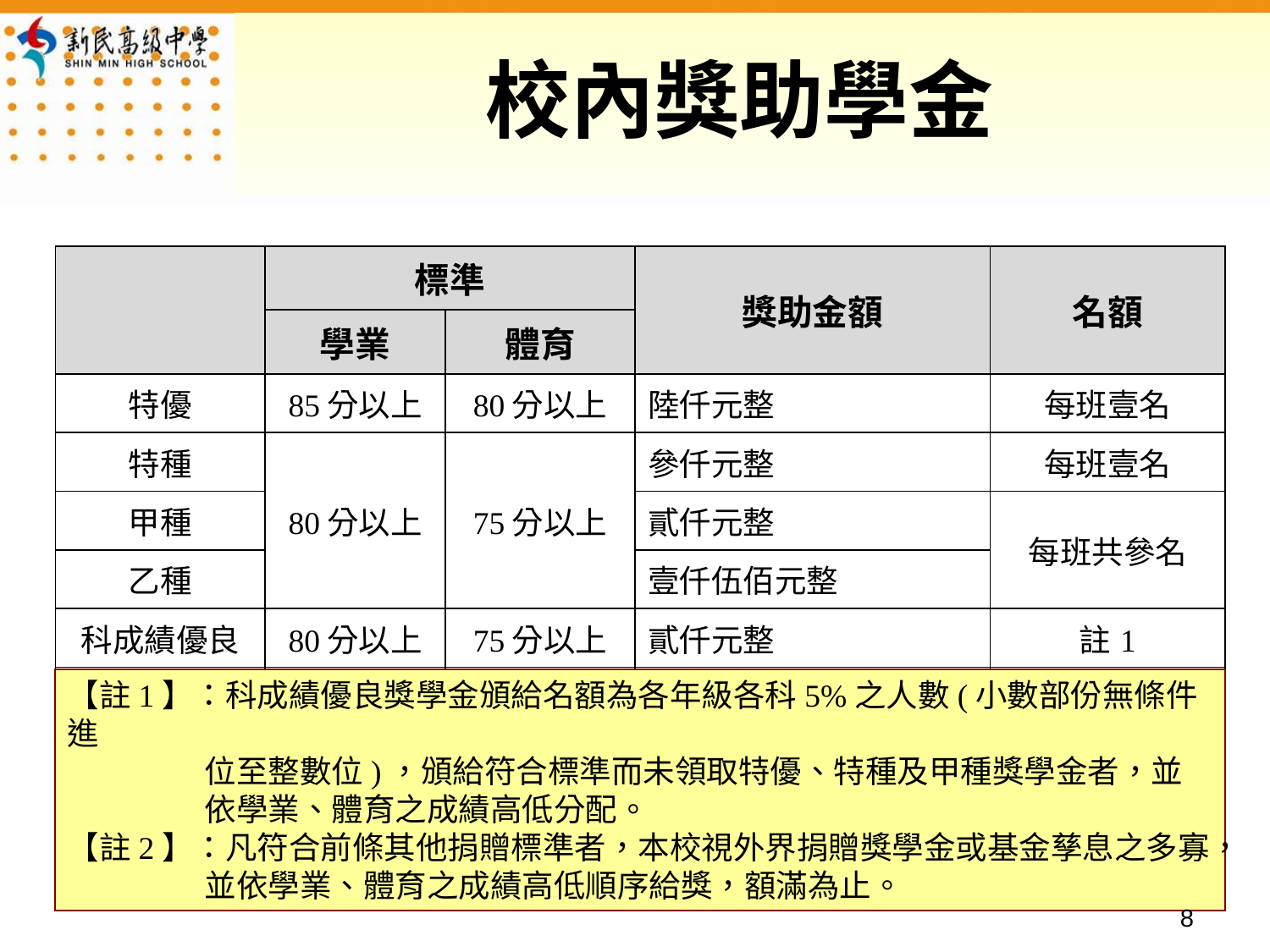

# 校內獎助學金
|  | 標準 |  | 獎助金額 | 名額 |
| --- | --- | --- | --- | --- |
|  | 學業 | 體育 |  |  |
| 特優 | 85分以上 | 80分以上 | 陸仟元整 | 每班壹名 |
| 特種 | 80分以上 | 75分以上 | 參仟元整 | 每班壹名 |
| 甲種 |  |  | 貳仟元整 | 每班共參名 |
| 乙種 |  |  | 壹仟伍佰元整 |  |
| 科成績優良 | 80分以上 | 75分以上 | 貳仟元整 | 註1 |
| 其他捐贈 | 80分以上 | 75分以上 | 壹仟元整 | 註2 |
【註1】：科成績優良獎學金頒給名額為各年級各科5%之人數(小數部份無條件進
                  位至整數位)，頒給符合標準而未領取特優、特種及甲種獎學金者，並
                  依學業、體育之成績高低分配。
【註2】：凡符合前條其他捐贈標準者，本校視外界捐贈獎學金或基金孳息之多寡，
                  並依學業、體育之成績高低順序給獎，額滿為止。
8